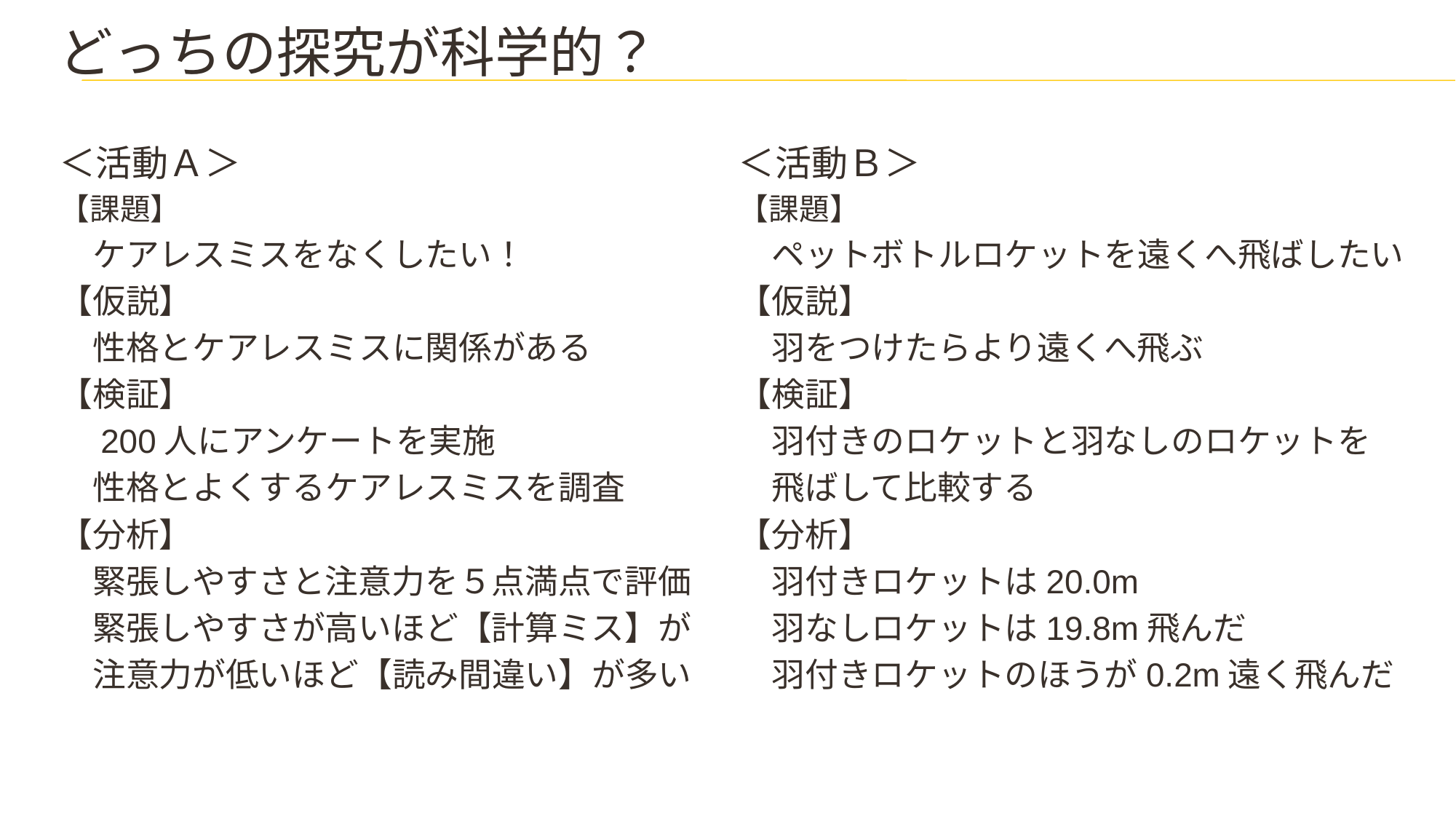

# どっちの探究が科学的？
＜活動Ａ＞
【課題】
　ケアレスミスをなくしたい！
【仮説】
　性格とケアレスミスに関係がある
【検証】
　200人にアンケートを実施
　性格とよくするケアレスミスを調査
【分析】
　緊張しやすさと注意力を５点満点で評価
　緊張しやすさが高いほど【計算ミス】が
　注意力が低いほど【読み間違い】が多い
＜活動Ｂ＞
【課題】
　ペットボトルロケットを遠くへ飛ばしたい
【仮説】
　羽をつけたらより遠くへ飛ぶ
【検証】
　羽付きのロケットと羽なしのロケットを
　飛ばして比較する
【分析】
　羽付きロケットは20.0m
　羽なしロケットは19.8m飛んだ
　羽付きロケットのほうが0.2m遠く飛んだ